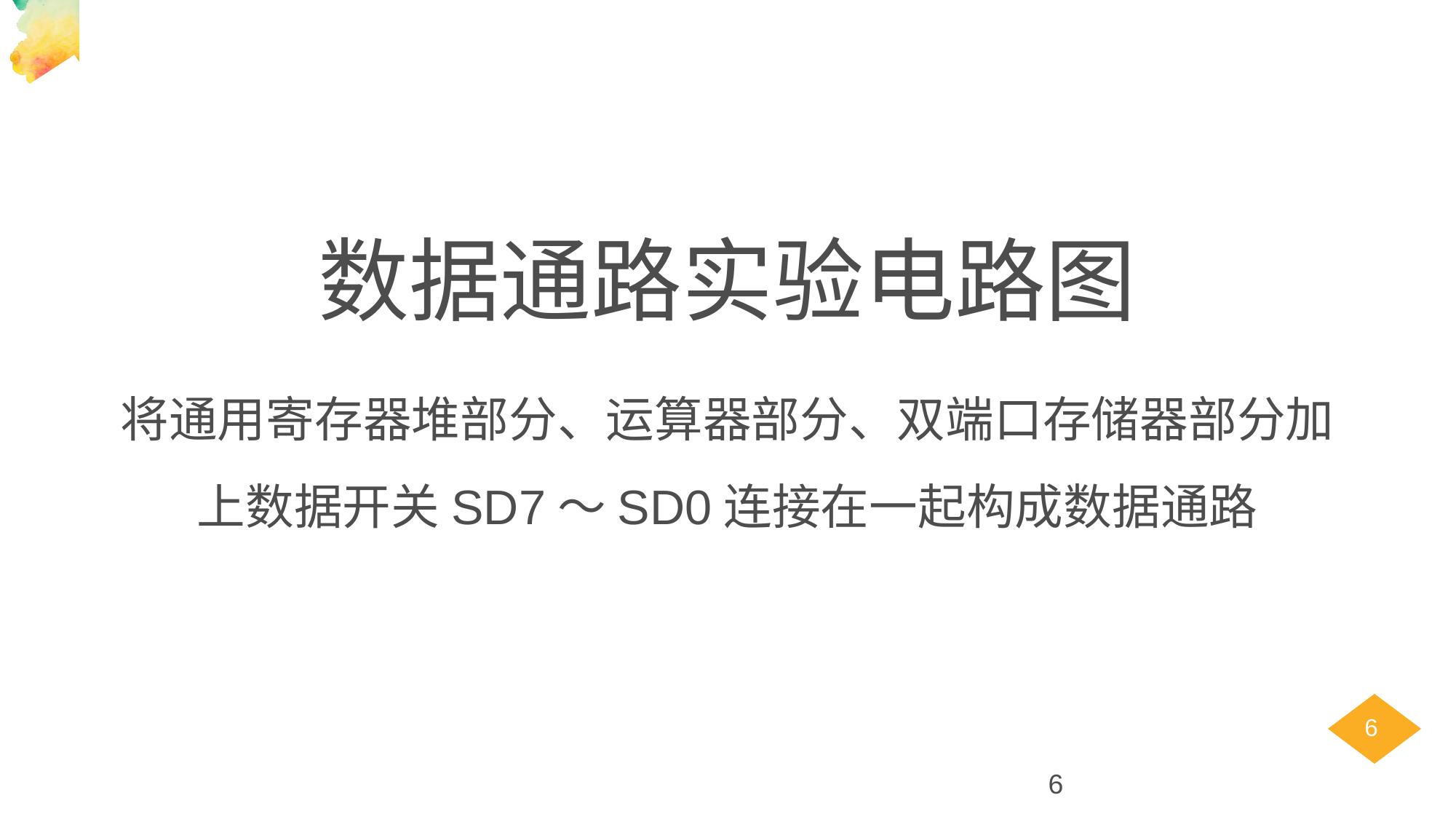

数据通路实验电路图
将通用寄存器堆部分、运算器部分、双端口存储器部分加上数据开关SD7～SD0连接在一起构成数据通路

6